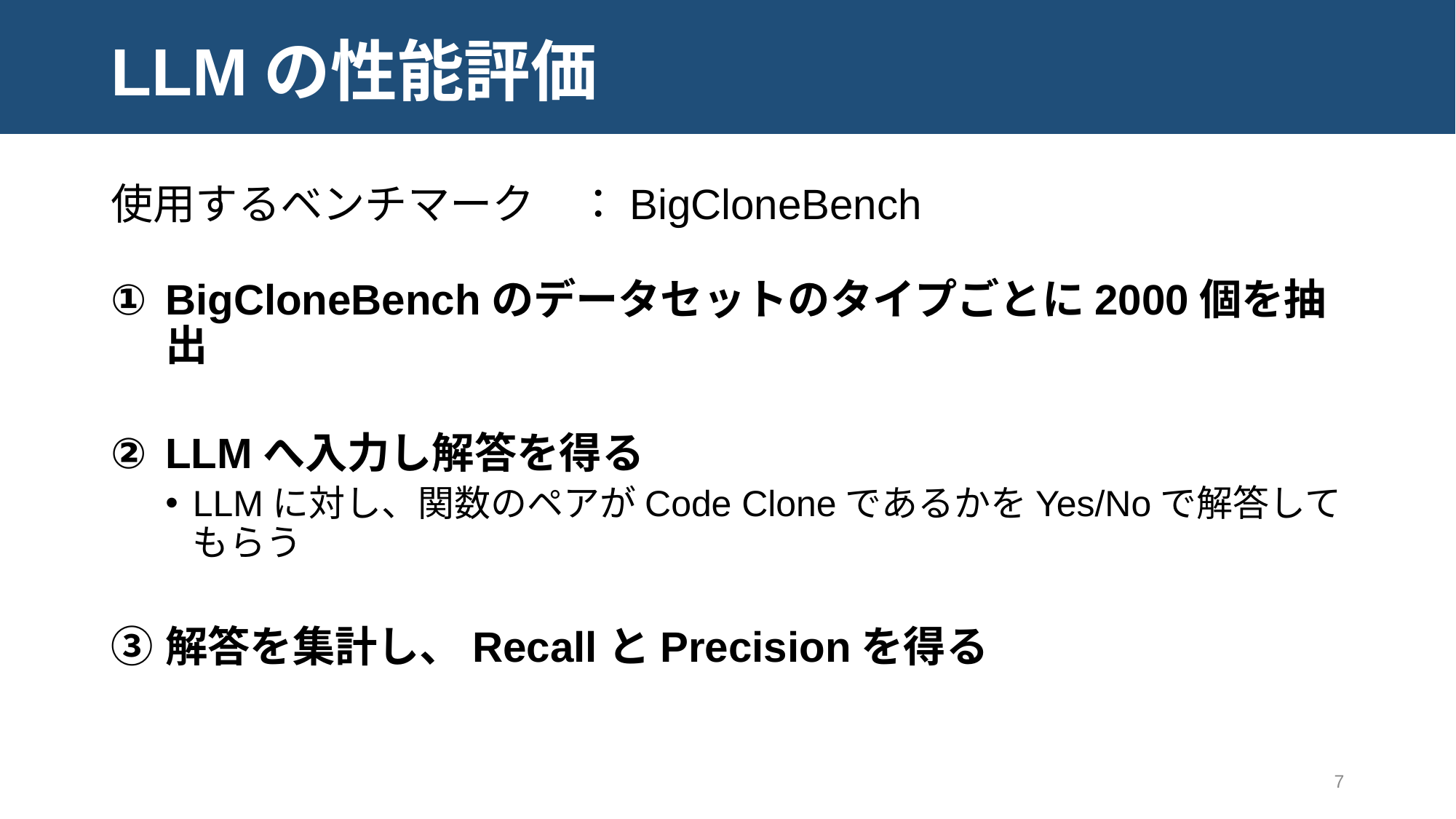

# LLMの性能評価
使用するベンチマーク　：BigCloneBench

BigCloneBenchのデータセットのタイプごとに2000個を抽出

LLMへ入力し解答を得る
LLMに対し、関数のペアがCode CloneであるかをYes/Noで解答してもらう

解答を集計し、RecallとPrecisionを得る

7